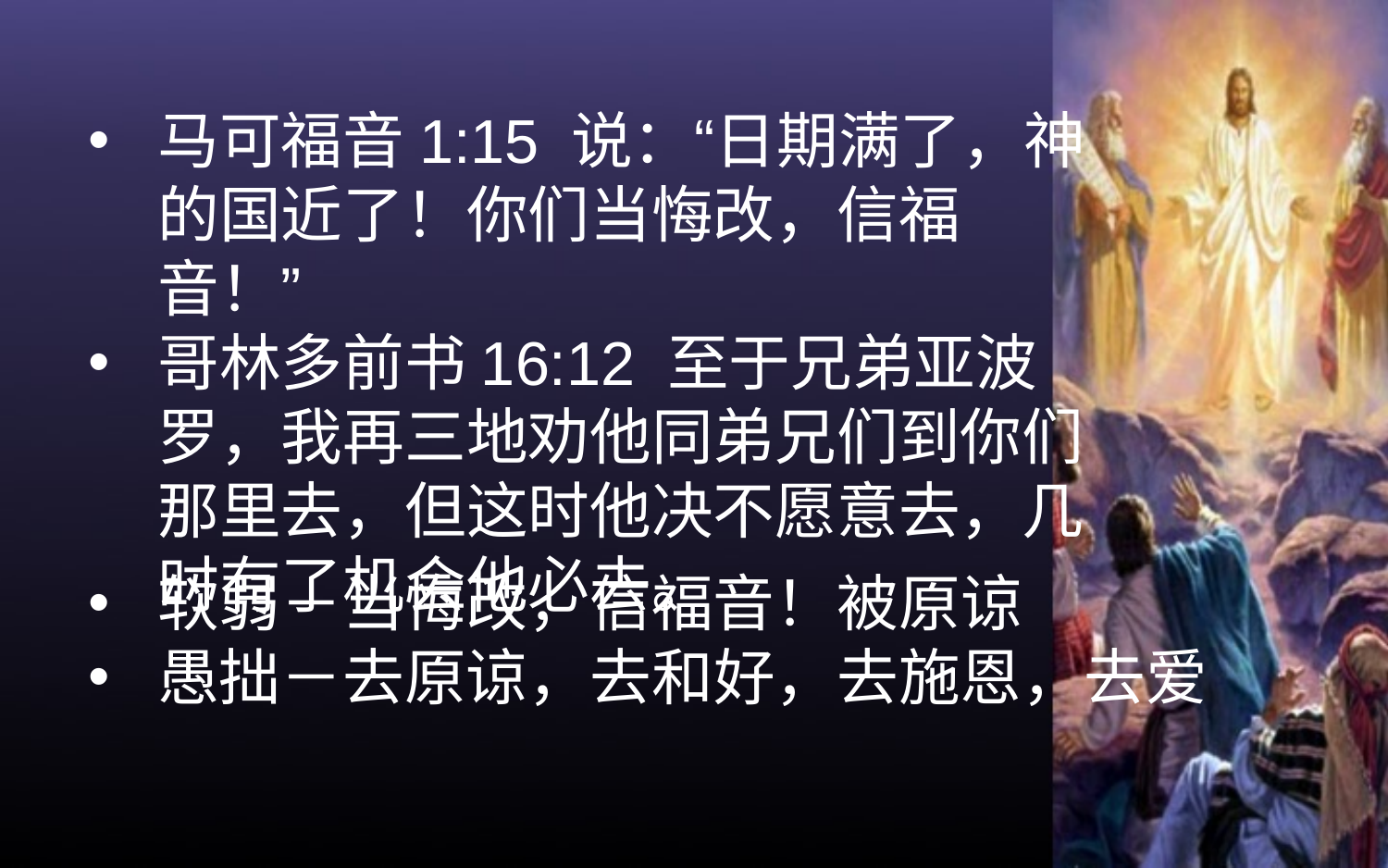

马可福音1:15 说：“日期满了，神的国近了！你们当悔改，信福音！”
哥林多前书16:12 至于兄弟亚波罗，我再三地劝他同弟兄们到你们那里去，但这时他决不愿意去，几时有了机会他必去。
软弱－当悔改，信福音！被原谅
愚拙－去原谅，去和好，去施恩，去爱